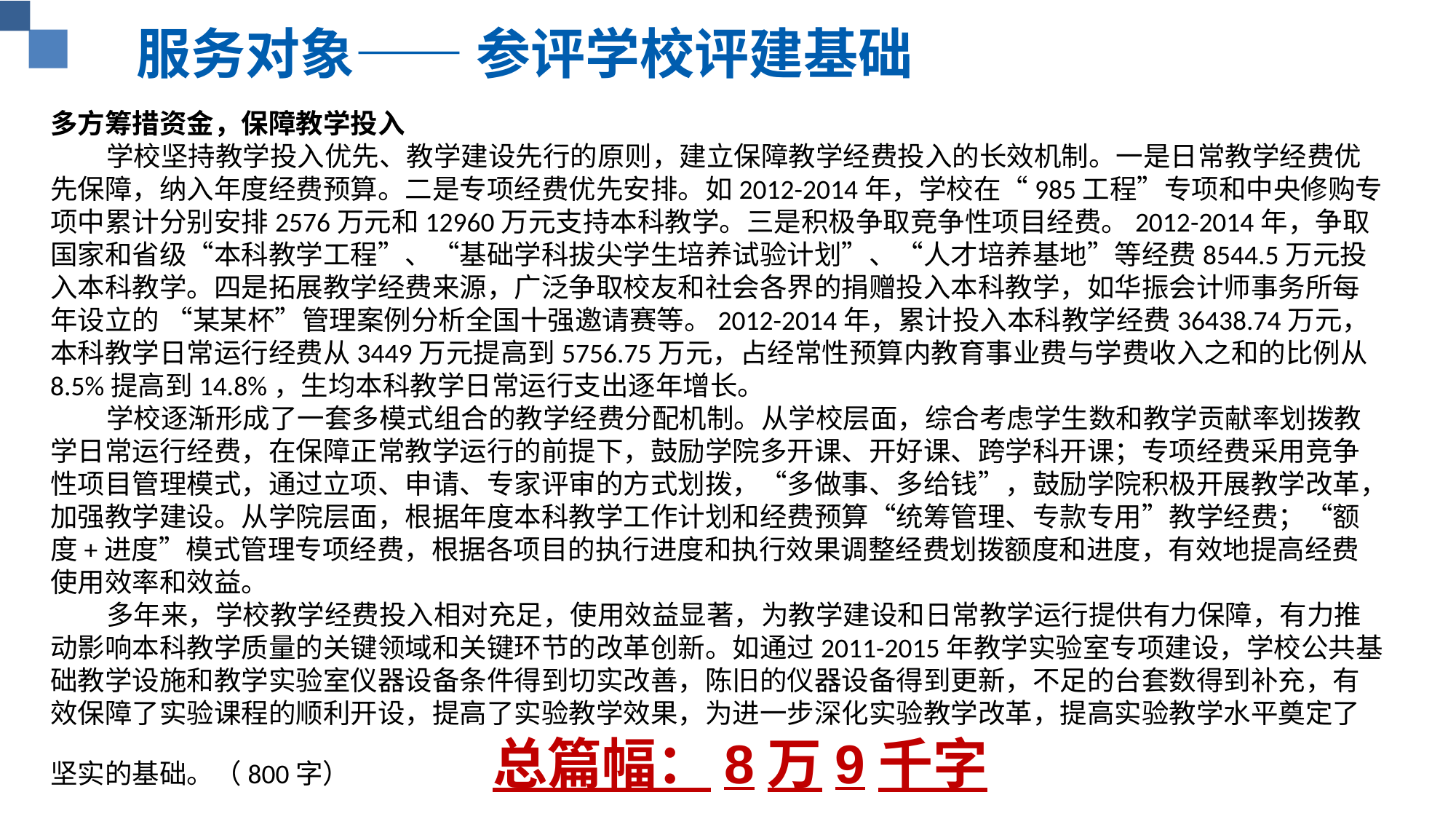

服务对象—— 参评学校评建基础

多方筹措资金，保障教学投入
        学校坚持教学投入优先、教学建设先行的原则，建立保障教学经费投入的长效机制。一是日常教学经费优先保障，纳入年度经费预算。二是专项经费优先安排。如2012-2014年，学校在“985工程”专项和中央修购专项中累计分别安排2576万元和12960万元支持本科教学。三是积极争取竞争性项目经费。2012-2014年，争取国家和省级“本科教学工程”、“基础学科拔尖学生培养试验计划”、“人才培养基地”等经费8544.5万元投入本科教学。四是拓展教学经费来源，广泛争取校友和社会各界的捐赠投入本科教学，如华振会计师事务所每年设立的 “某某杯”管理案例分析全国十强邀请赛等。2012-2014年，累计投入本科教学经费36438.74万元，本科教学日常运行经费从3449万元提高到5756.75万元，占经常性预算内教育事业费与学费收入之和的比例从8.5%提高到14.8%，生均本科教学日常运行支出逐年增长。
        学校逐渐形成了一套多模式组合的教学经费分配机制。从学校层面，综合考虑学生数和教学贡献率划拨教学日常运行经费，在保障正常教学运行的前提下，鼓励学院多开课、开好课、跨学科开课；专项经费采用竞争性项目管理模式，通过立项、申请、专家评审的方式划拨，“多做事、多给钱”，鼓励学院积极开展教学改革，加强教学建设。从学院层面，根据年度本科教学工作计划和经费预算“统筹管理、专款专用”教学经费；“额度+进度”模式管理专项经费，根据各项目的执行进度和执行效果调整经费划拨额度和进度，有效地提高经费使用效率和效益。
        多年来，学校教学经费投入相对充足，使用效益显著，为教学建设和日常教学运行提供有力保障，有力推动影响本科教学质量的关键领域和关键环节的改革创新。如通过2011-2015年教学实验室专项建设，学校公共基础教学设施和教学实验室仪器设备条件得到切实改善，陈旧的仪器设备得到更新，不足的台套数得到补充，有效保障了实验课程的顺利开设，提高了实验教学效果，为进一步深化实验教学改革，提高实验教学水平奠定了坚实的基础。（800字）                       总篇幅：8万9千字